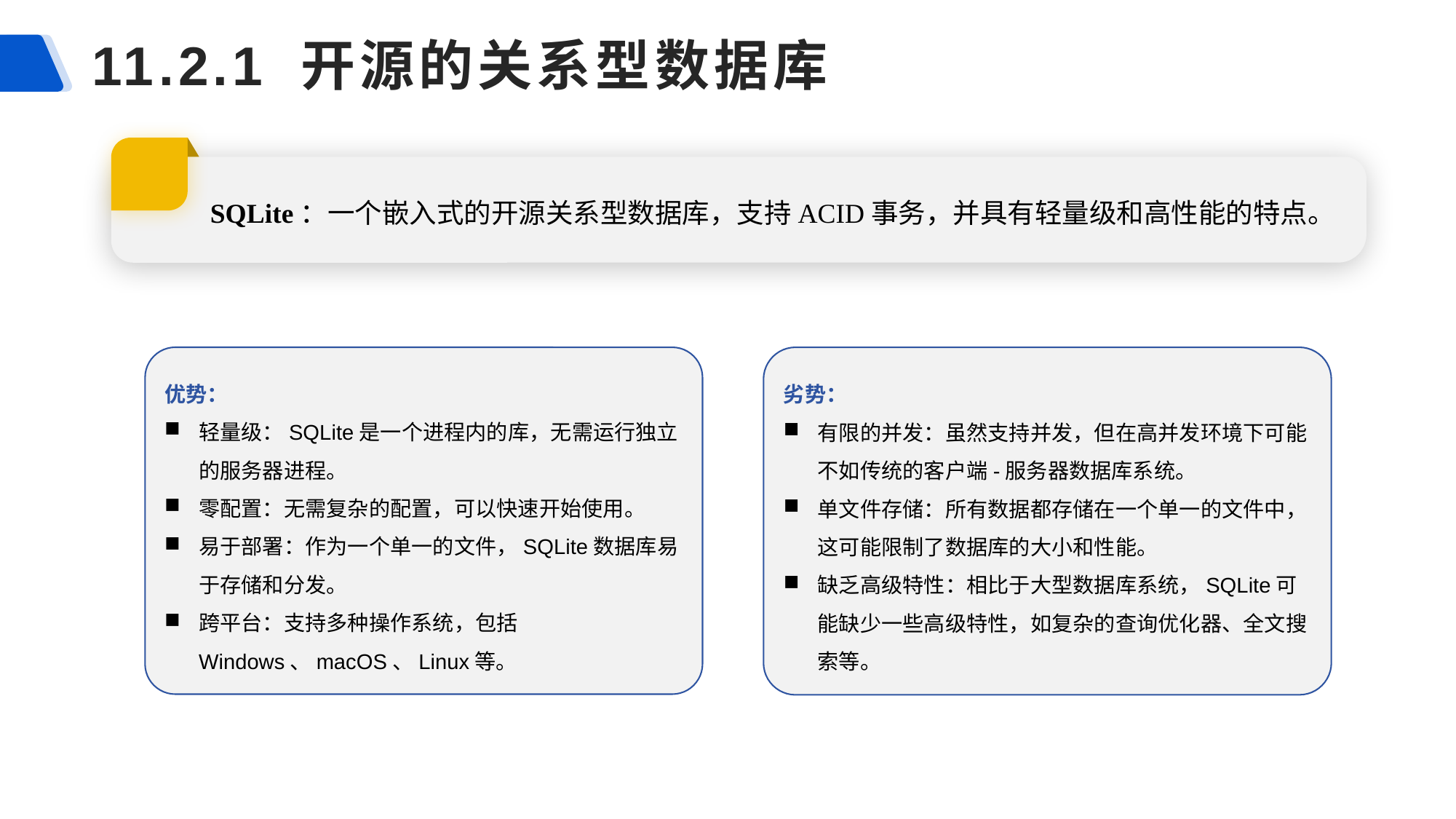

# 11.2.1 开源的关系型数据库

 SQLite：一个嵌入式的开源关系型数据库，支持ACID事务，并具有轻量级和高性能的特点。
优势：
轻量级：SQLite是一个进程内的库，无需运行独立的服务器进程。
零配置：无需复杂的配置，可以快速开始使用。
易于部署：作为一个单一的文件，SQLite数据库易于存储和分发。
跨平台：支持多种操作系统，包括Windows、macOS、Linux等。
劣势：
有限的并发：虽然支持并发，但在高并发环境下可能不如传统的客户端-服务器数据库系统。
单文件存储：所有数据都存储在一个单一的文件中，这可能限制了数据库的大小和性能。
缺乏高级特性：相比于大型数据库系统，SQLite可能缺少一些高级特性，如复杂的查询优化器、全文搜索等。